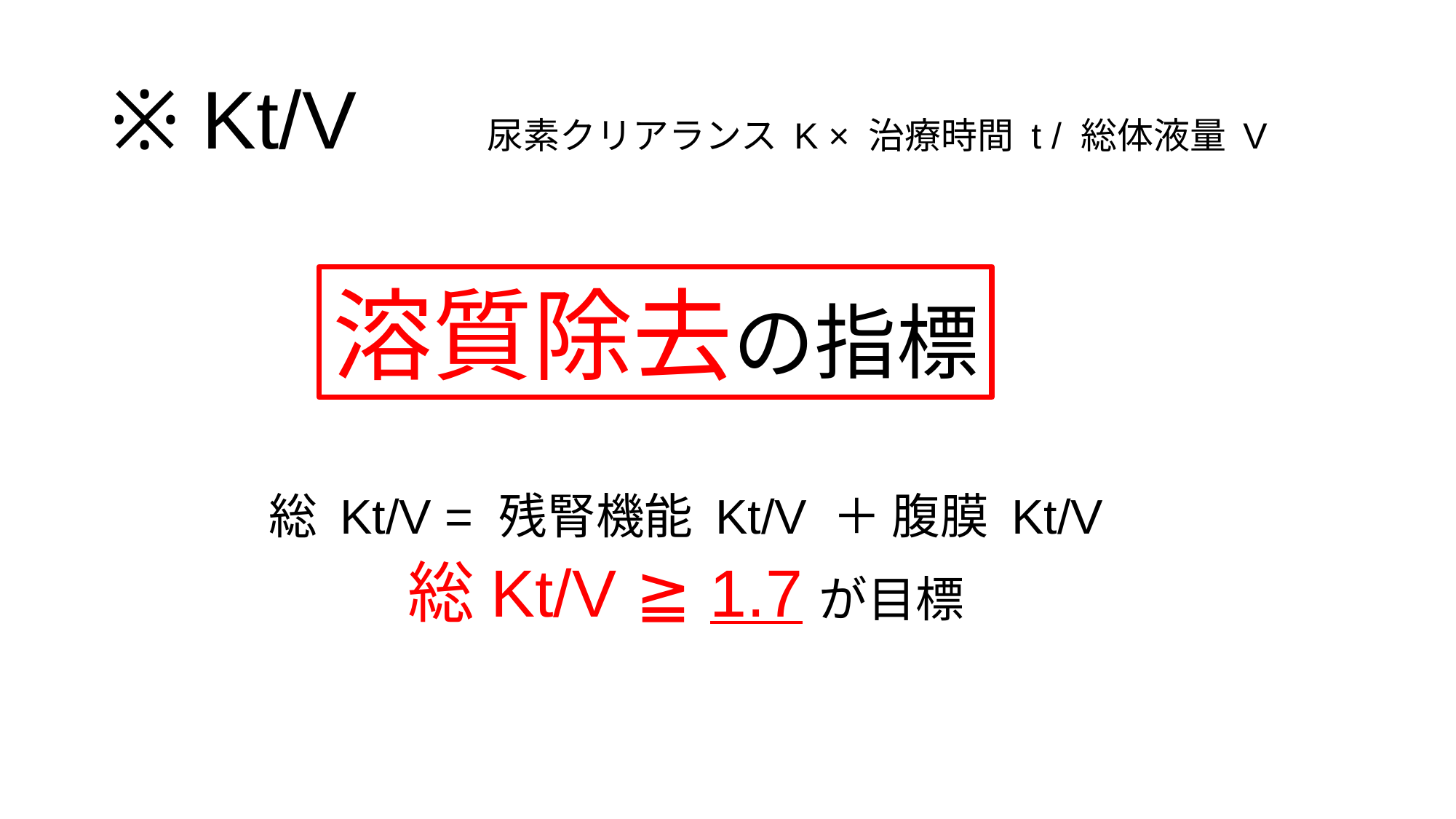

# ※ Kt/V
尿素クリアランス K × 治療時間 t / 総体液量 V
溶質除去の指標
総 Kt/V = 残腎機能 Kt/V ＋ 腹膜 Kt/V
総Kt/V ≧ 1.7が目標